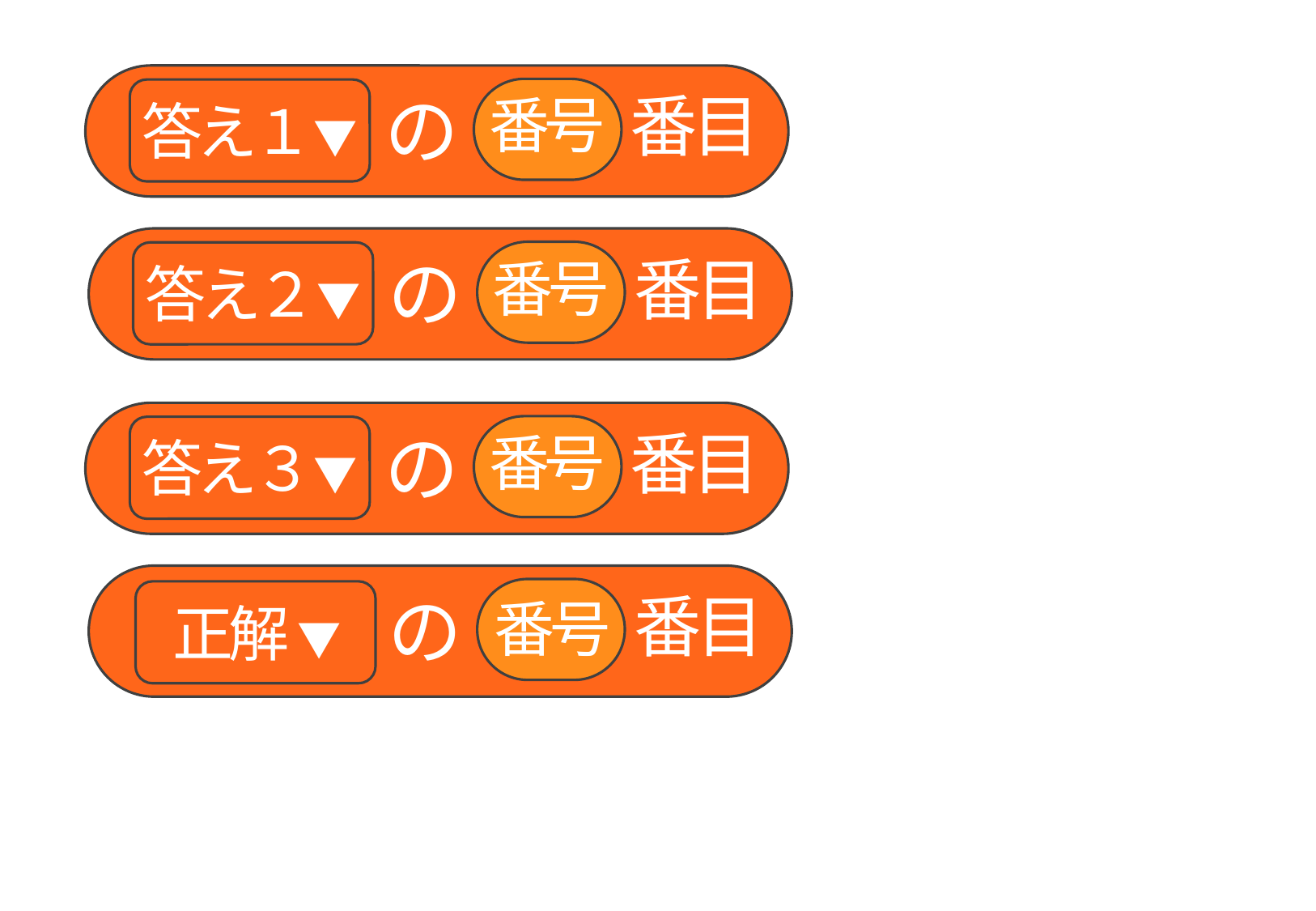

番目
の

答え１▼
番号

番目
の

答え２▼
番号

番目
の

答え３▼
番号

番目
の

正解 ▼
番号